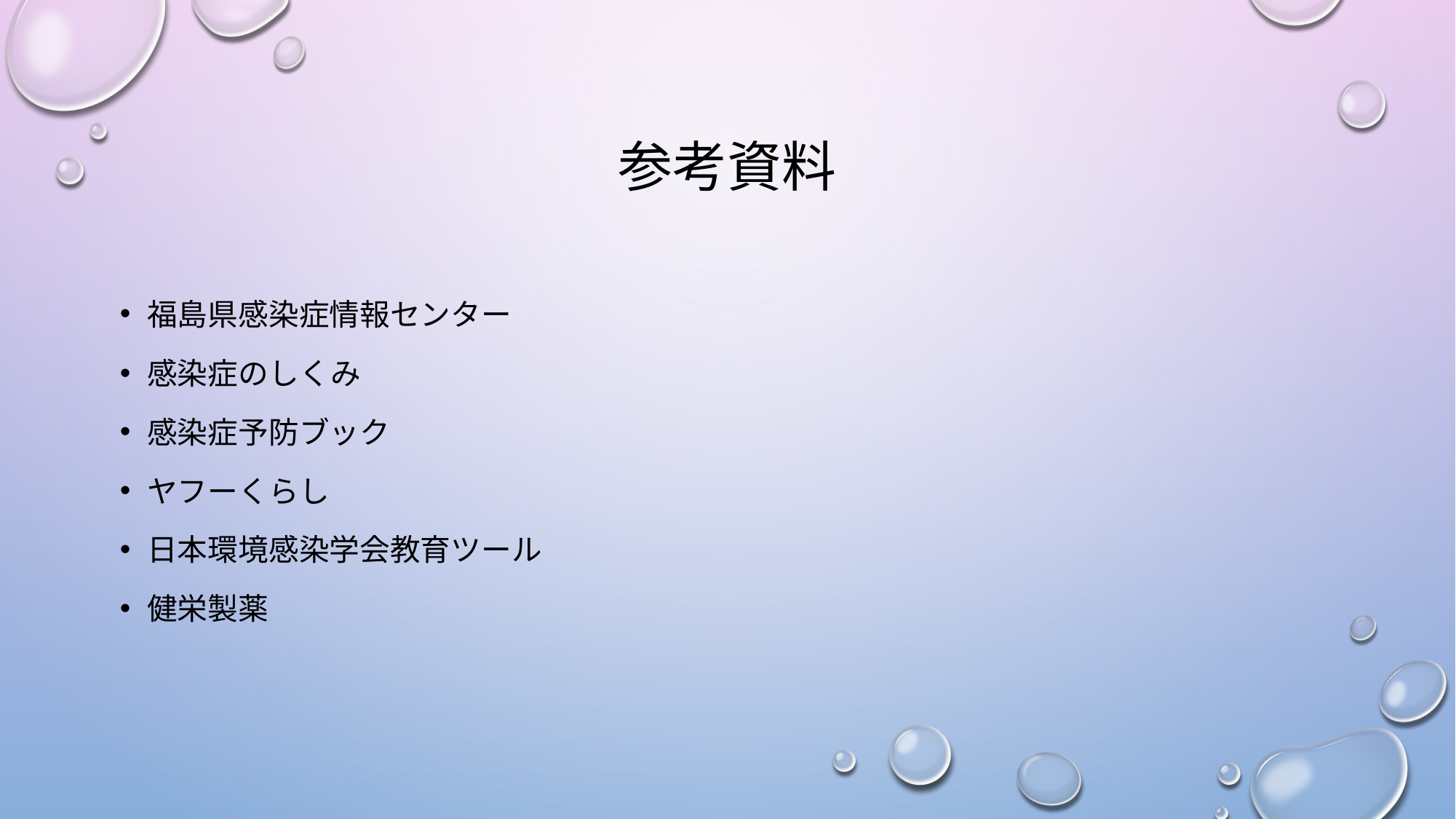

# 参考資料
福島県感染症情報センター
感染症のしくみ
感染症予防ブック
ヤフーくらし
日本環境感染学会教育ツール
健栄製薬